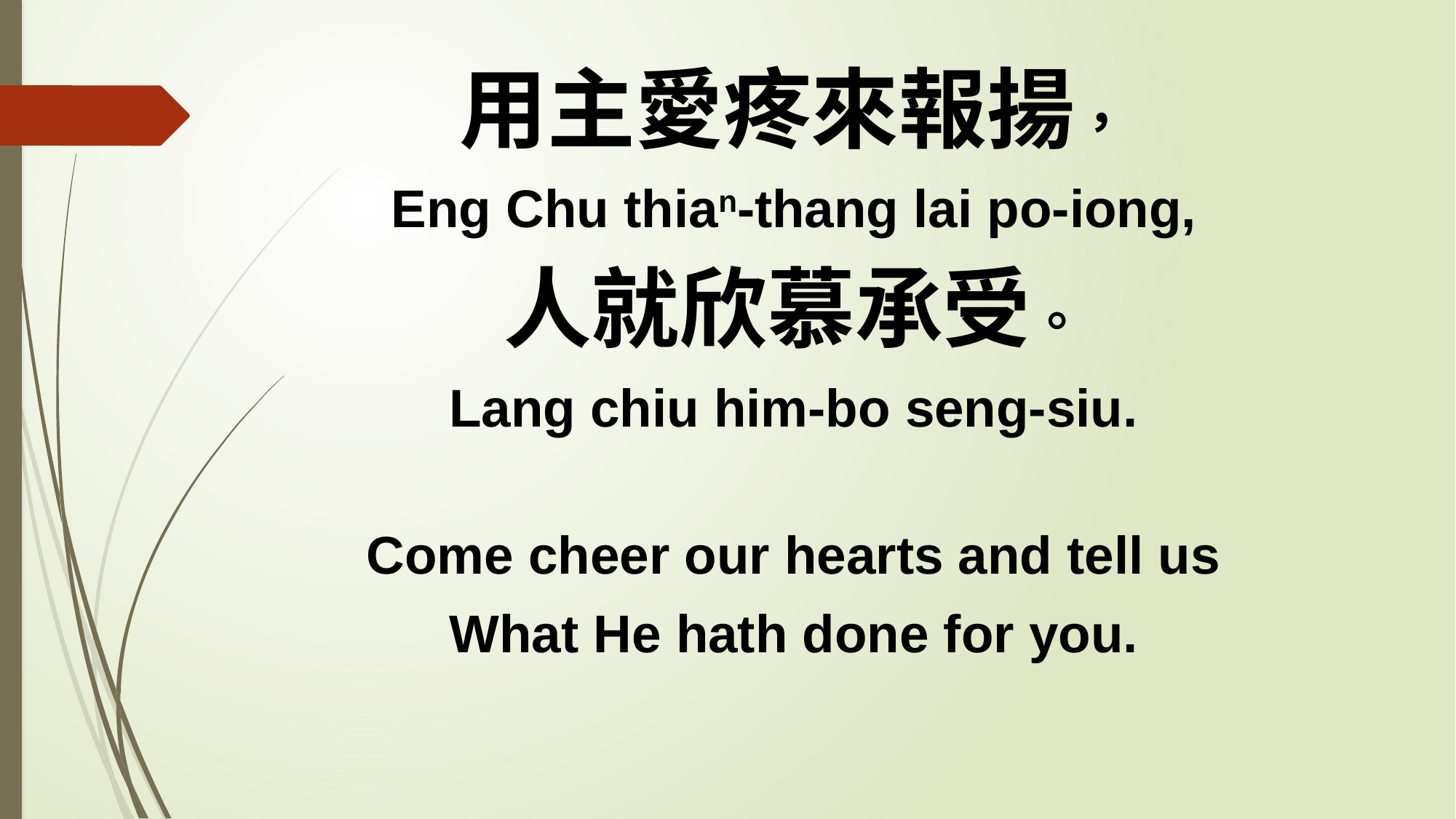

用主愛疼來報揚，
Eng Chu thian-thang lai po-iong,
人就欣慕承受。
Lang chiu him-bo seng-siu.

Come cheer our hearts and tell us
What He hath done for you.